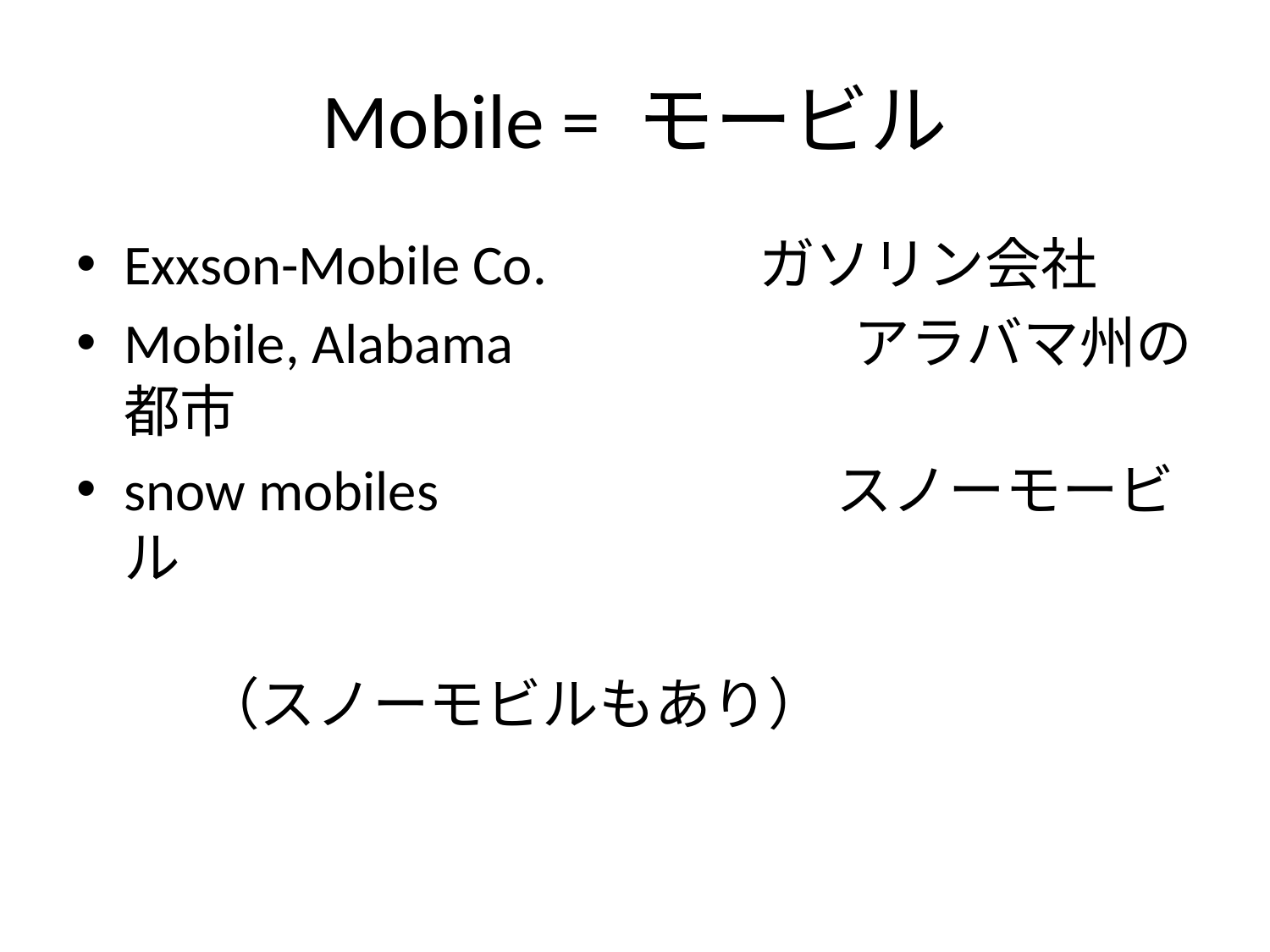

# Mobile = モービル
Exxson-Mobile Co.　　	ガソリン会社
Mobile, Alabama		  　アラバマ州の都市
snow mobiles			     スノーモービル
									（スノーモビルもあり）